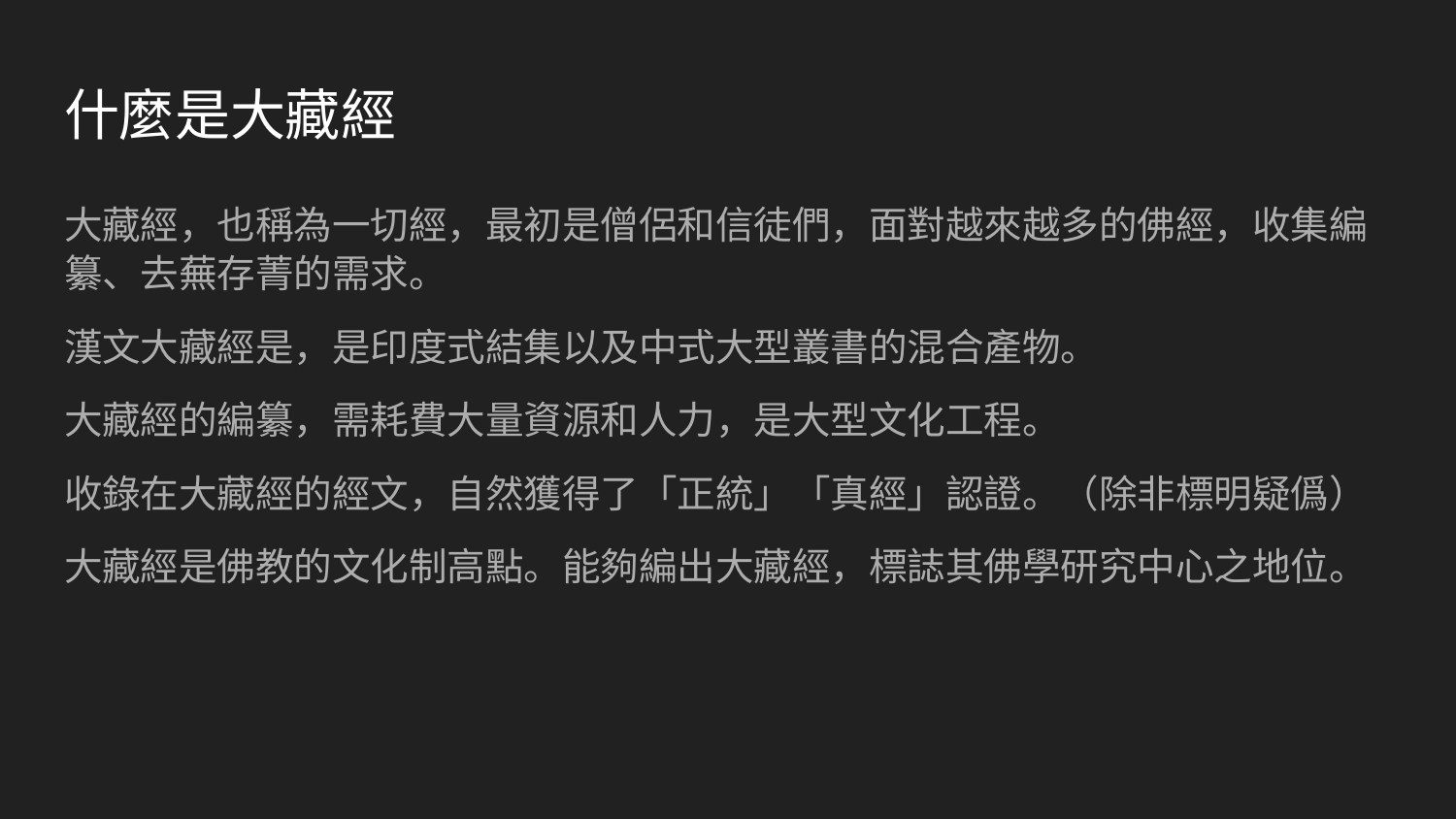

# 什麼是大藏經
大藏經，也稱為一切經，最初是僧侶和信徒們，面對越來越多的佛經，收集編纂、去蕪存菁的需求。
漢文大藏經是，是印度式結集以及中式大型叢書的混合產物。
大藏經的編纂，需耗費大量資源和人力，是大型文化工程。
收錄在大藏經的經文，自然獲得了「正統」「真經」認證。（除非標明疑僞）
大藏經是佛教的文化制高點。能夠編出大藏經，標誌其佛學研究中心之地位。